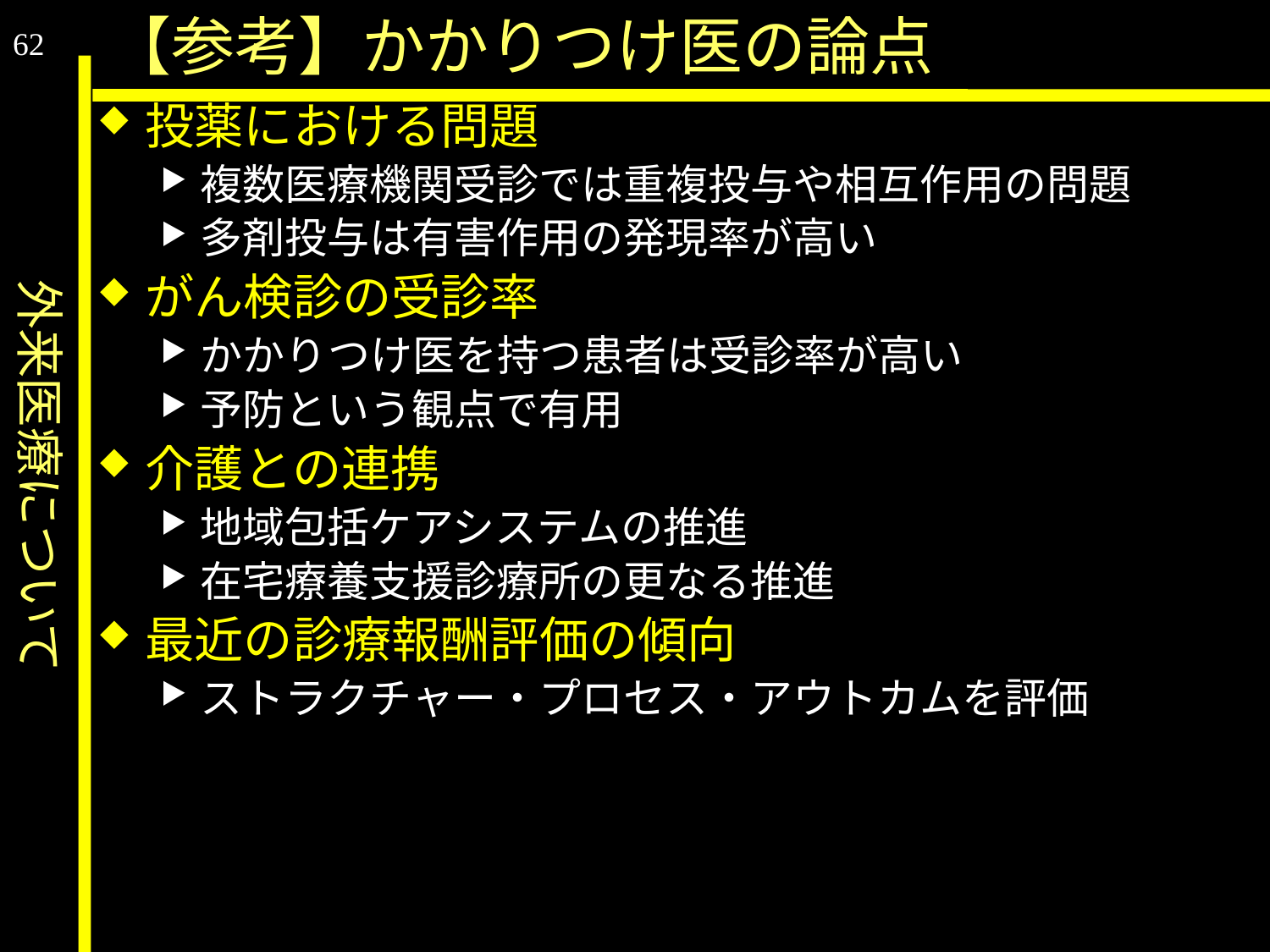

外来医療について
【参考】かかりつけ医の論点
62

投薬における問題
複数医療機関受診では重複投与や相互作用の問題
多剤投与は有害作用の発現率が高い
がん検診の受診率
かかりつけ医を持つ患者は受診率が高い
予防という観点で有用
介護との連携
地域包括ケアシステムの推進
在宅療養支援診療所の更なる推進
最近の診療報酬評価の傾向
ストラクチャー・プロセス・アウトカムを評価